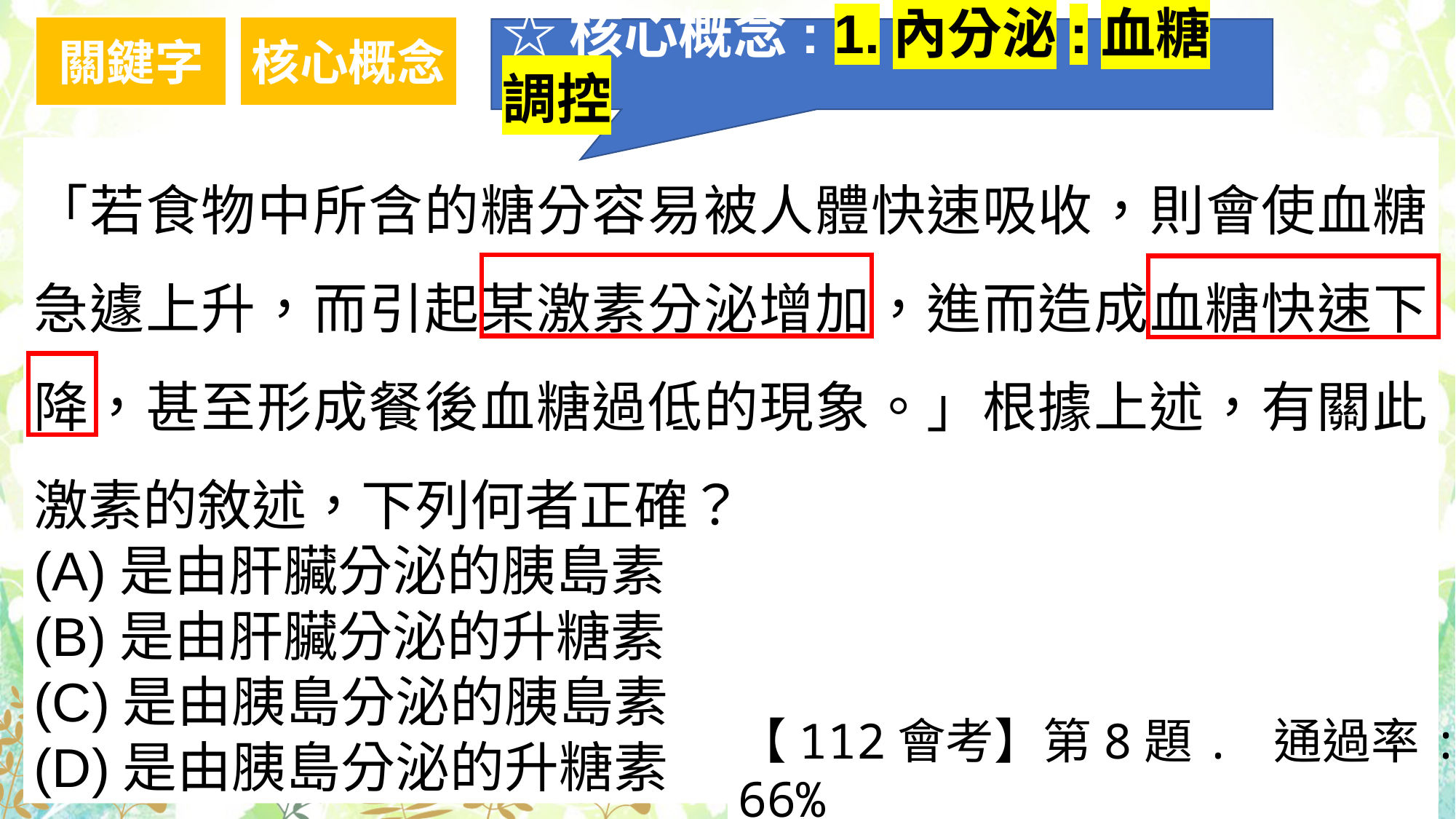

關鍵字
核心概念
☆核心概念: 1.內分泌:血糖調控
「若食物中所含的糖分容易被人體快速吸收，則會使血糖急遽上升，而引起某激素分泌增加，進而造成血糖快速下降，甚至形成餐後血糖過低的現象。」根據上述，有關此激素的敘述，下列何者正確？
(A)是由肝臟分泌的胰島素
(B)是由肝臟分泌的升糖素
(C)是由胰島分泌的胰島素
(D)是由胰島分泌的升糖素

【112會考】第8題. 通過率:66%
57